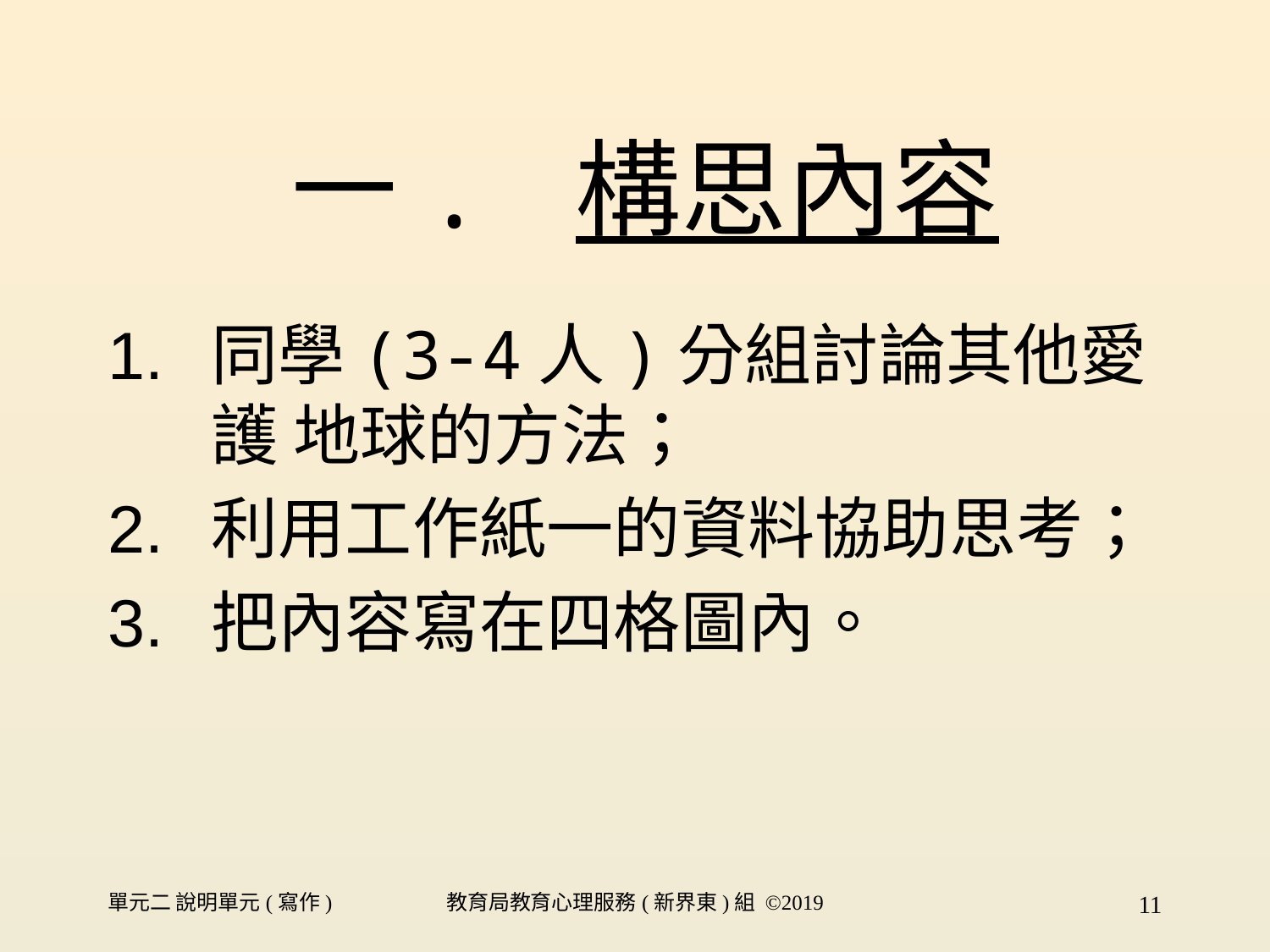

一. 構思內容

同學(3-4人)分組討論其他愛護 地球的方法；
利用工作紙一的資料協助思考；
把內容寫在四格圖內。

單元二 說明單元(寫作)
教育局教育心理服務(新界東)組 ©2019
11